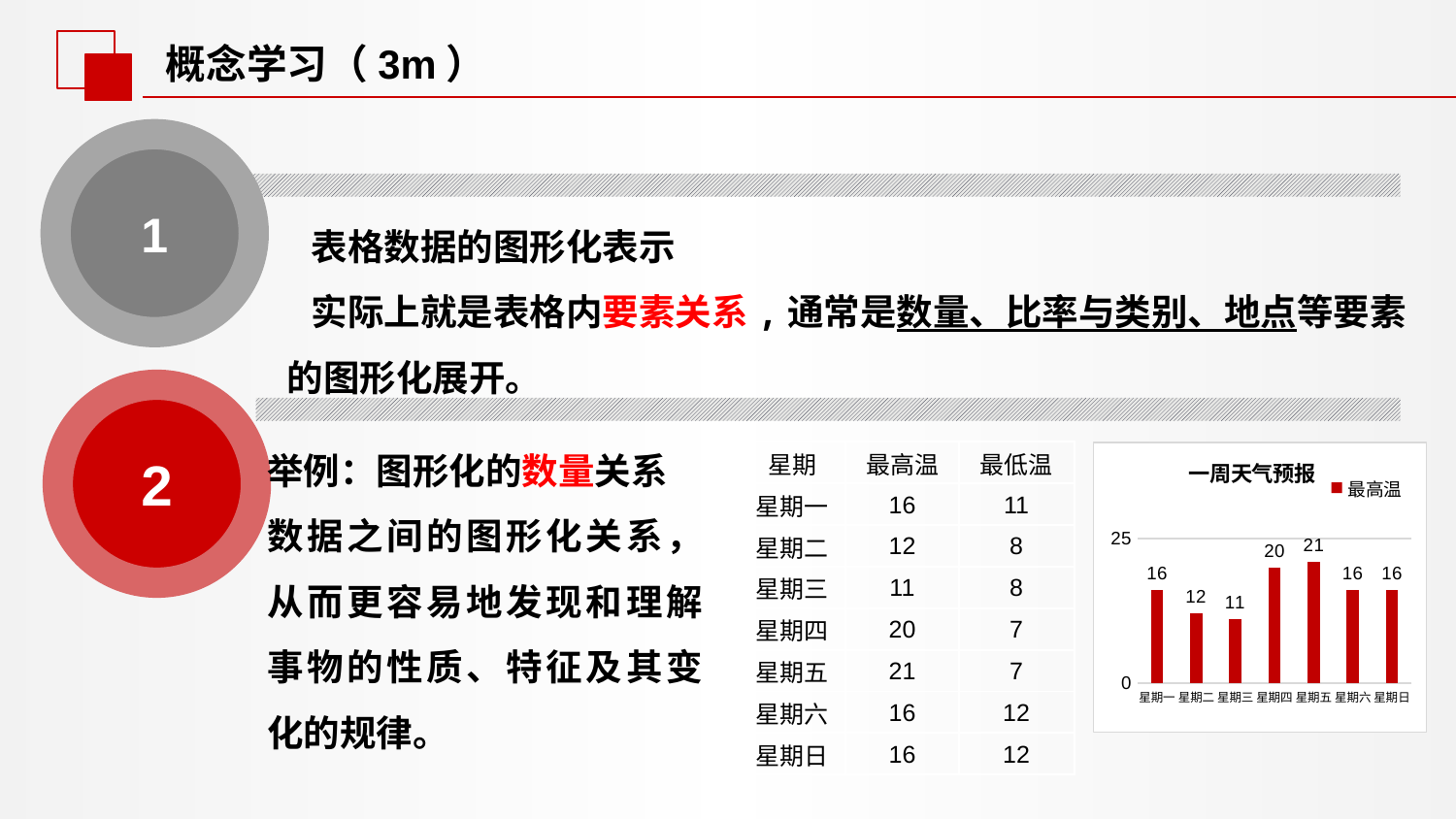

概念学习（3m）
1

表格数据的图形化表示
实际上就是表格内要素关系,通常是数量、比率与类别、地点等要素的图形化展开。
2

举例：图形化的数量关系
数据之间的图形化关系，从而更容易地发现和理解事物的性质、特征及其变化的规律。

| 星期 | 最高温 | 最低温 |
| --- | --- | --- |
| 星期一 | 16 | 11 |
| 星期二 | 12 | 8 |
| 星期三 | 11 | 8 |
| 星期四 | 20 | 7 |
| 星期五 | 21 | 7 |
| 星期六 | 16 | 12 |
| 星期日 | 16 | 12 |

### Chart: 一周天气预报

| Category | 最高温 |
|---|---|
| 星期一 | 16.0 |
| 星期二 | 12.0 |
| 星期三 | 11.0 |
| 星期四 | 20.0 |
| 星期五 | 21.0 |
| 星期六 | 16.0 |
| 星期日 | 16.0 |